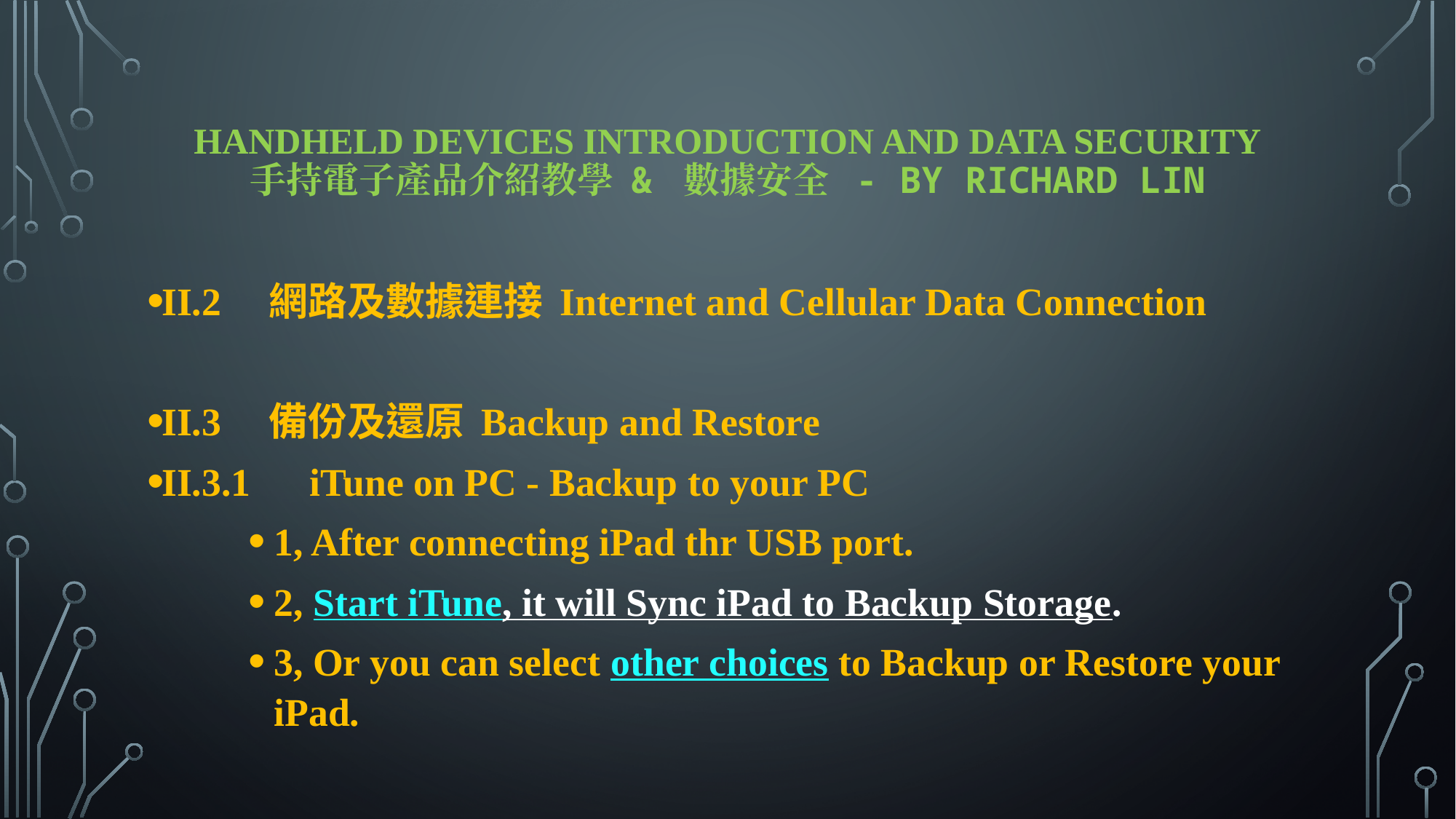

# Handheld Devices Introduction and Data Security 手持電子產品介紹教學 & 數據安全  - By Richard Lin
II.2    網路及數據連接 Internet and Cellular Data Connection

II.3    備份及還原 Backup and Restore
II.3.1      iTune on PC - Backup to your PC
1, After connecting iPad thr USB port.
2, Start iTune, it will Sync iPad to Backup Storage.
3, Or you can select other choices to Backup or Restore your iPad.